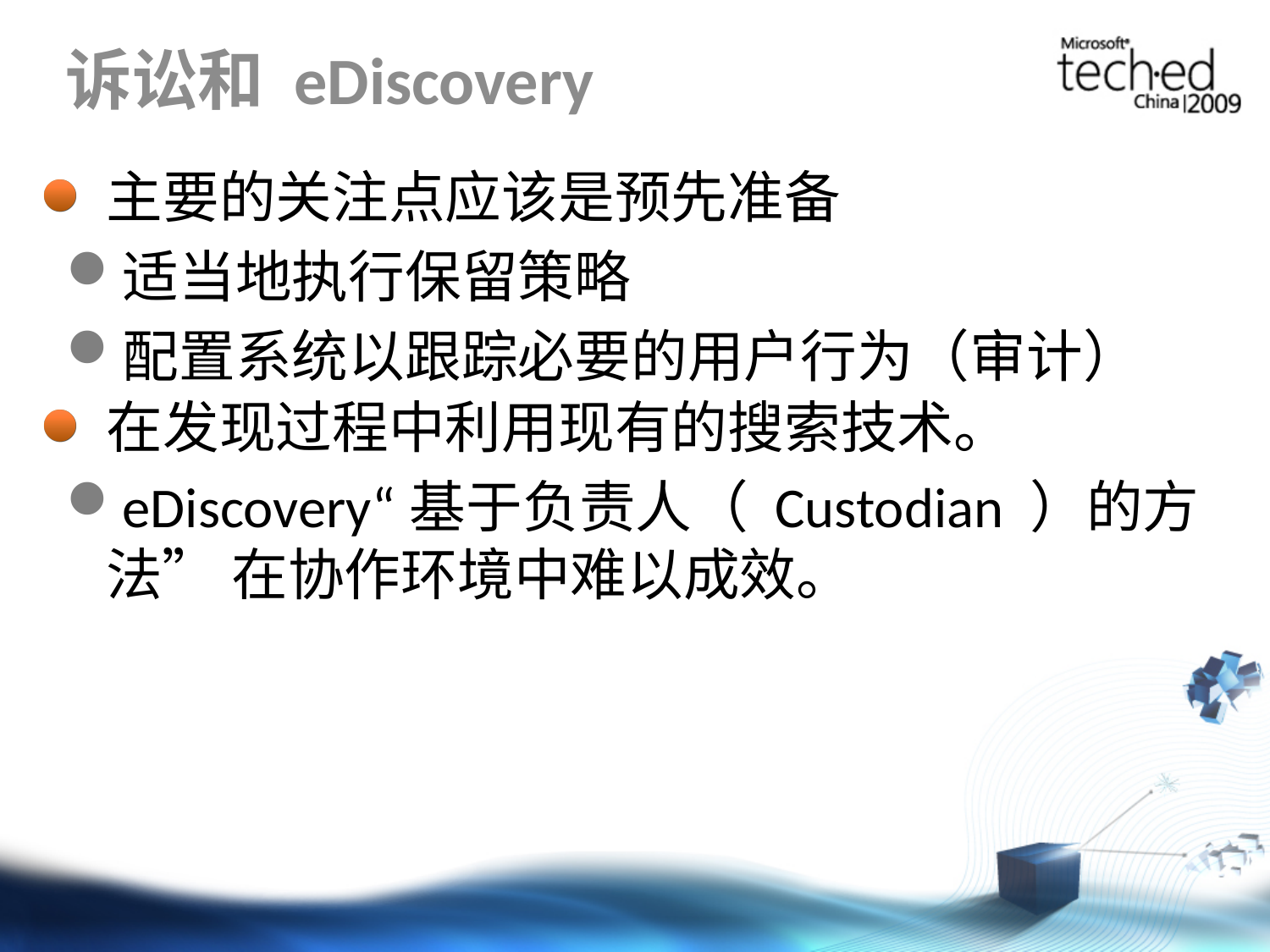

# 诉讼和 eDiscovery
主要的关注点应该是预先准备
适当地执行保留策略
配置系统以跟踪必要的用户行为（审计）
在发现过程中利用现有的搜索技术。
eDiscovery“基于负责人（ Custodian ）的方法” 在协作环境中难以成效。